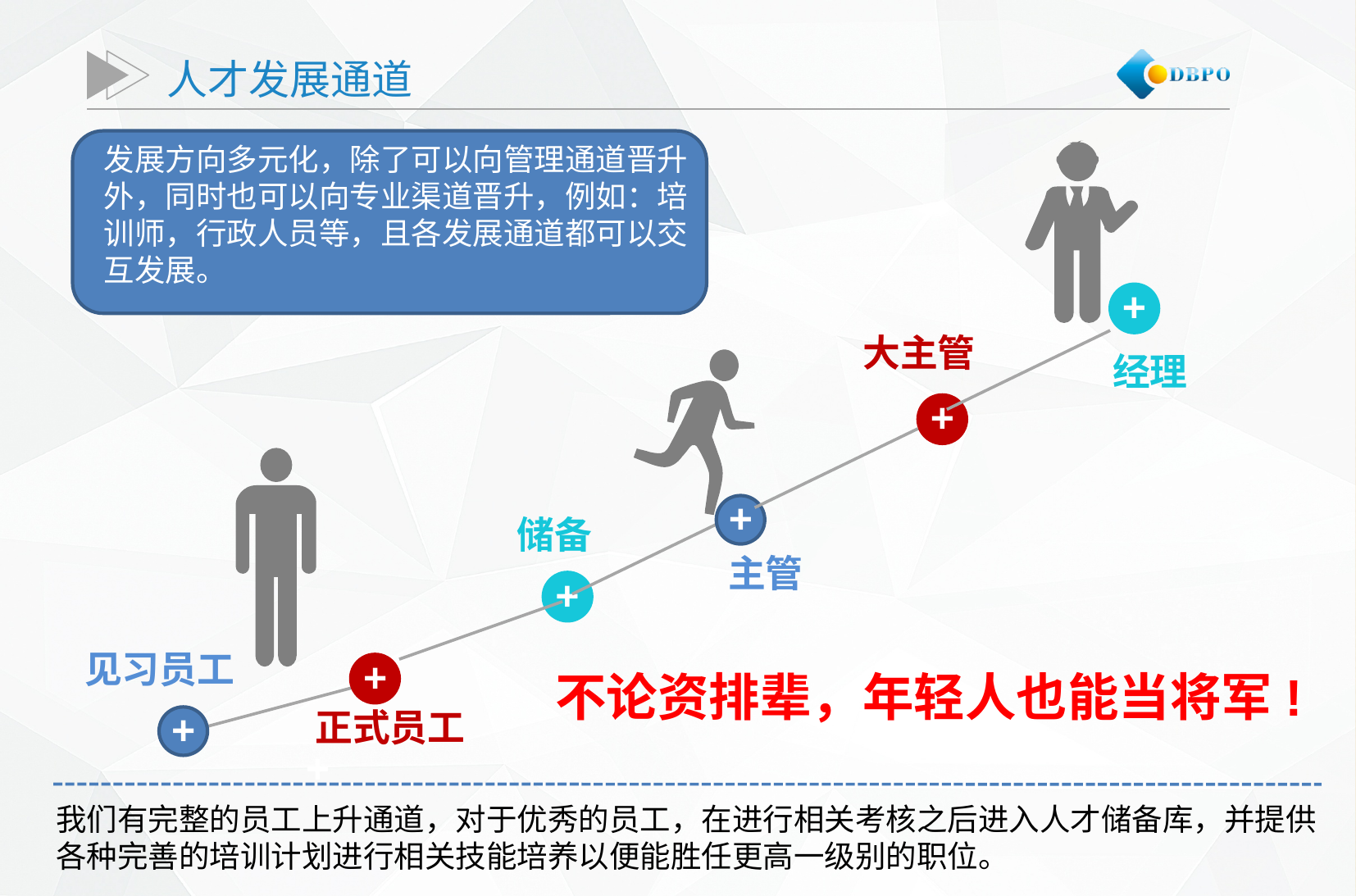

# 人才发展通道

发展方向多元化，除了可以向管理通道晋升外，同时也可以向专业渠道晋升，例如：培训师，行政人员等，且各发展通道都可以交互发展。

+

大主管
经理

+

+

储备
主管
+

见习员工
+

不论资排辈，年轻人也能当将军!
+

正式员工
+
我们有完整的员工上升通道，对于优秀的员工，在进行相关考核之后进入人才储备库，并提供各种完善的培训计划进行相关技能培养以便能胜任更高一级别的职位。